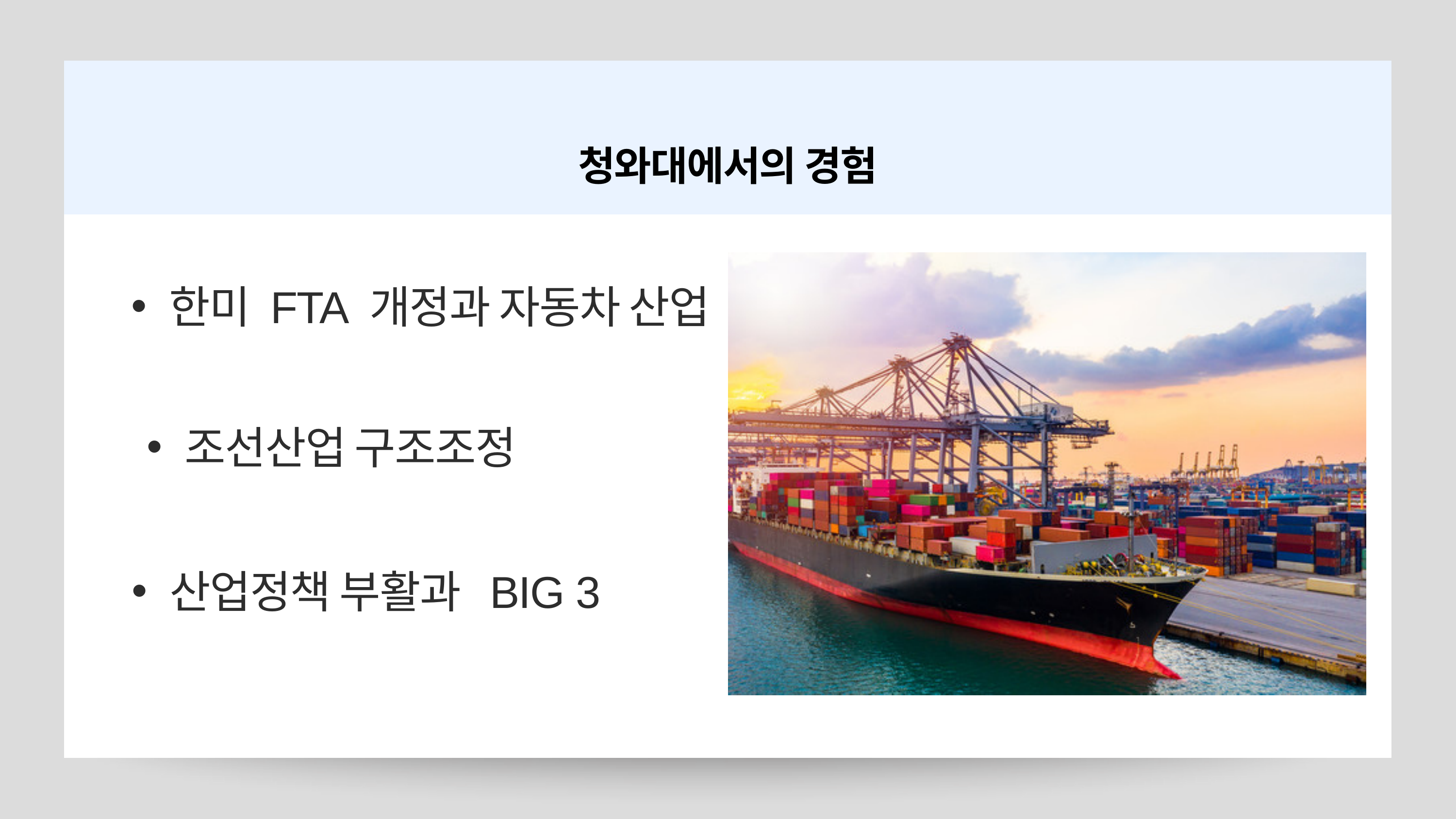

청와대에서의 경험

한미 FTA 개정과 자동차 산업
조선산업 구조조정
산업정책 부활과  BIG 3